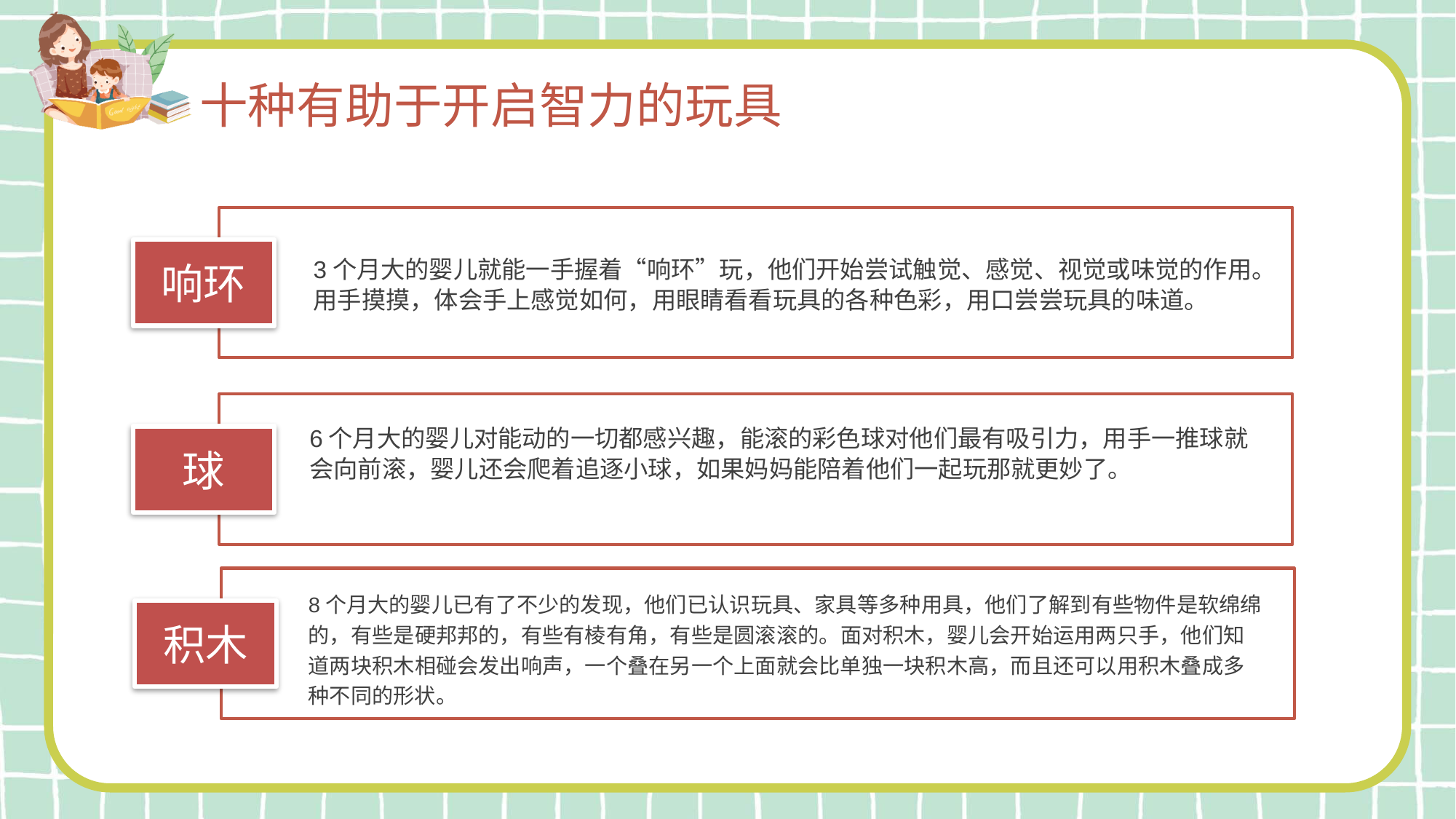

十种有助于开启智力的玩具

响环
3个月大的婴儿就能一手握着“响环”玩，他们开始尝试触觉、感觉、视觉或味觉的作用。用手摸摸，体会手上感觉如何，用眼睛看看玩具的各种色彩，用口尝尝玩具的味道。

6个月大的婴儿对能动的一切都感兴趣，能滚的彩色球对他们最有吸引力，用手一推球就会向前滚，婴儿还会爬着追逐小球，如果妈妈能陪着他们一起玩那就更妙了。
球

8个月大的婴儿已有了不少的发现，他们已认识玩具、家具等多种用具，他们了解到有些物件是软绵绵的，有些是硬邦邦的，有些有棱有角，有些是圆滚滚的。面对积木，婴儿会开始运用两只手，他们知道两块积木相碰会发出响声，一个叠在另一个上面就会比单独一块积木高，而且还可以用积木叠成多种不同的形状。
积木